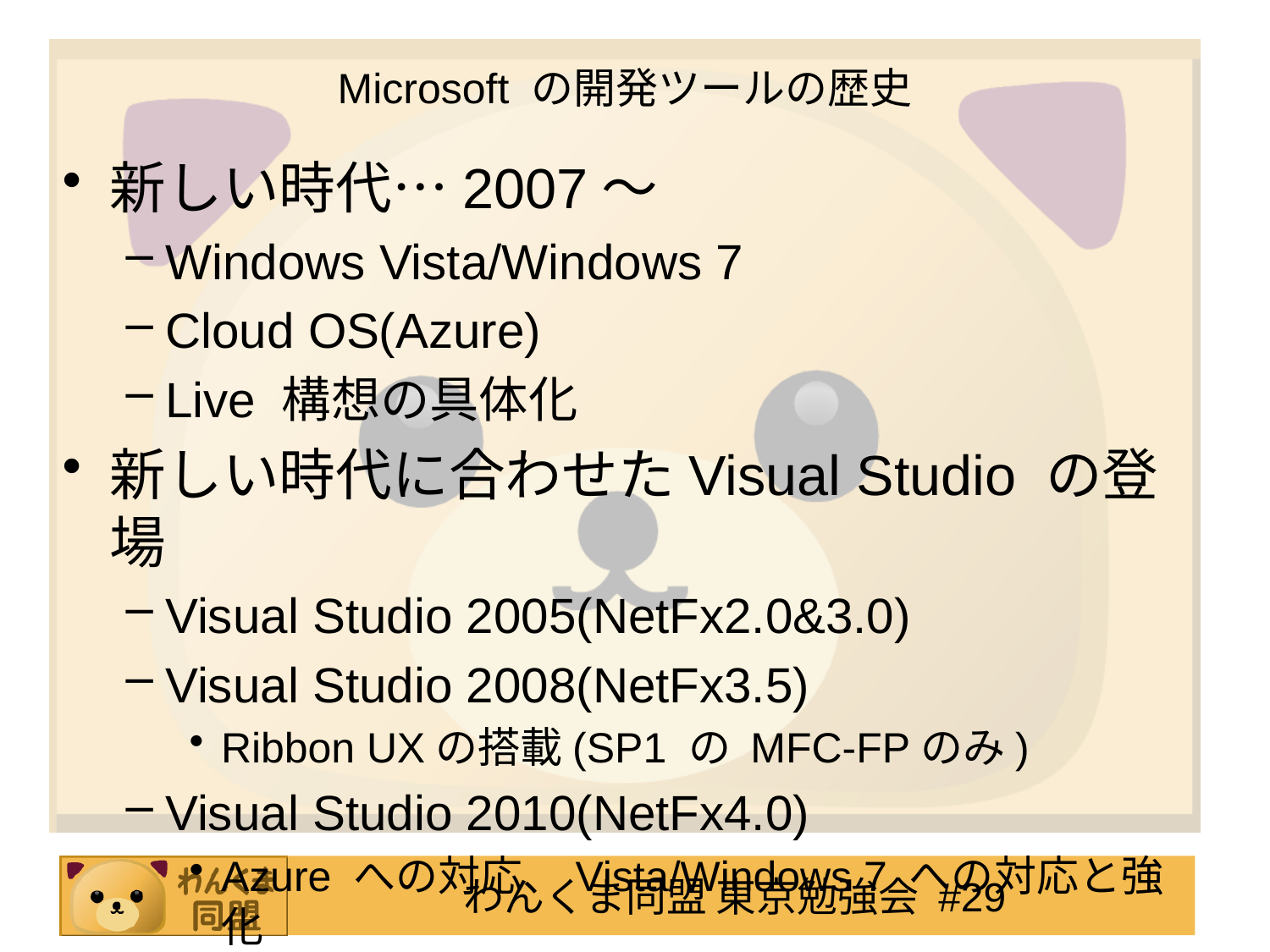

# Microsoft の開発ツールの歴史
新しい時代…2007～
Windows Vista/Windows 7
Cloud OS(Azure)
Live 構想の具体化
新しい時代に合わせたVisual Studio の登場
Visual Studio 2005(NetFx2.0&3.0)
Visual Studio 2008(NetFx3.5)
Ribbon UXの搭載(SP1 の MFC-FPのみ)
Visual Studio 2010(NetFx4.0)
Azure への対応、Vista/Windows 7 への対応と強化